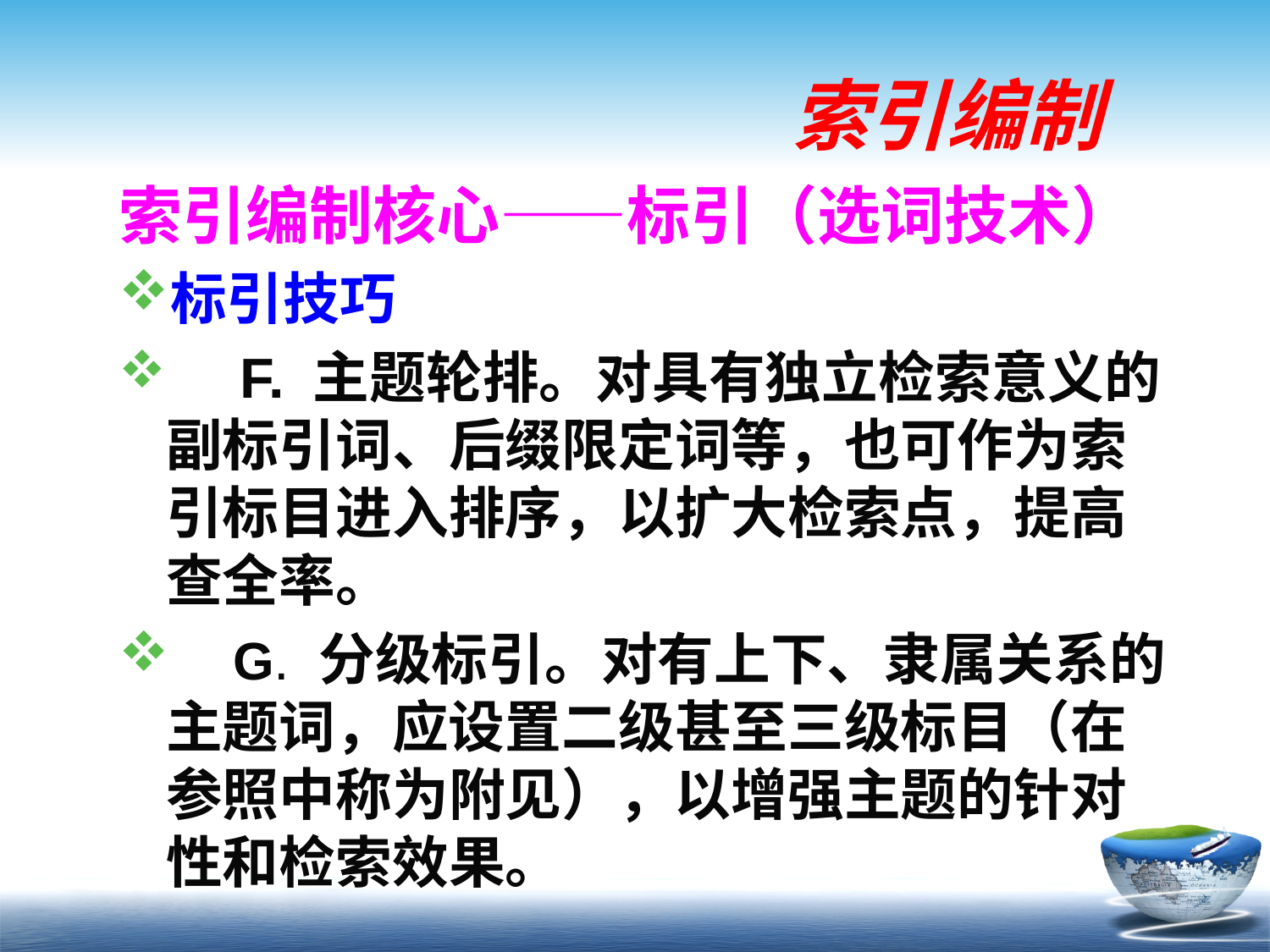

# 索引编制
索引编制核心——标引（选词技术）
标引技巧
     F. 主题轮排。对具有独立检索意义的副标引词、后缀限定词等，也可作为索引标目进入排序，以扩大检索点，提高查全率。
    G. 分级标引。对有上下、隶属关系的主题词，应设置二级甚至三级标目（在参照中称为附见），以增强主题的针对性和检索效果。